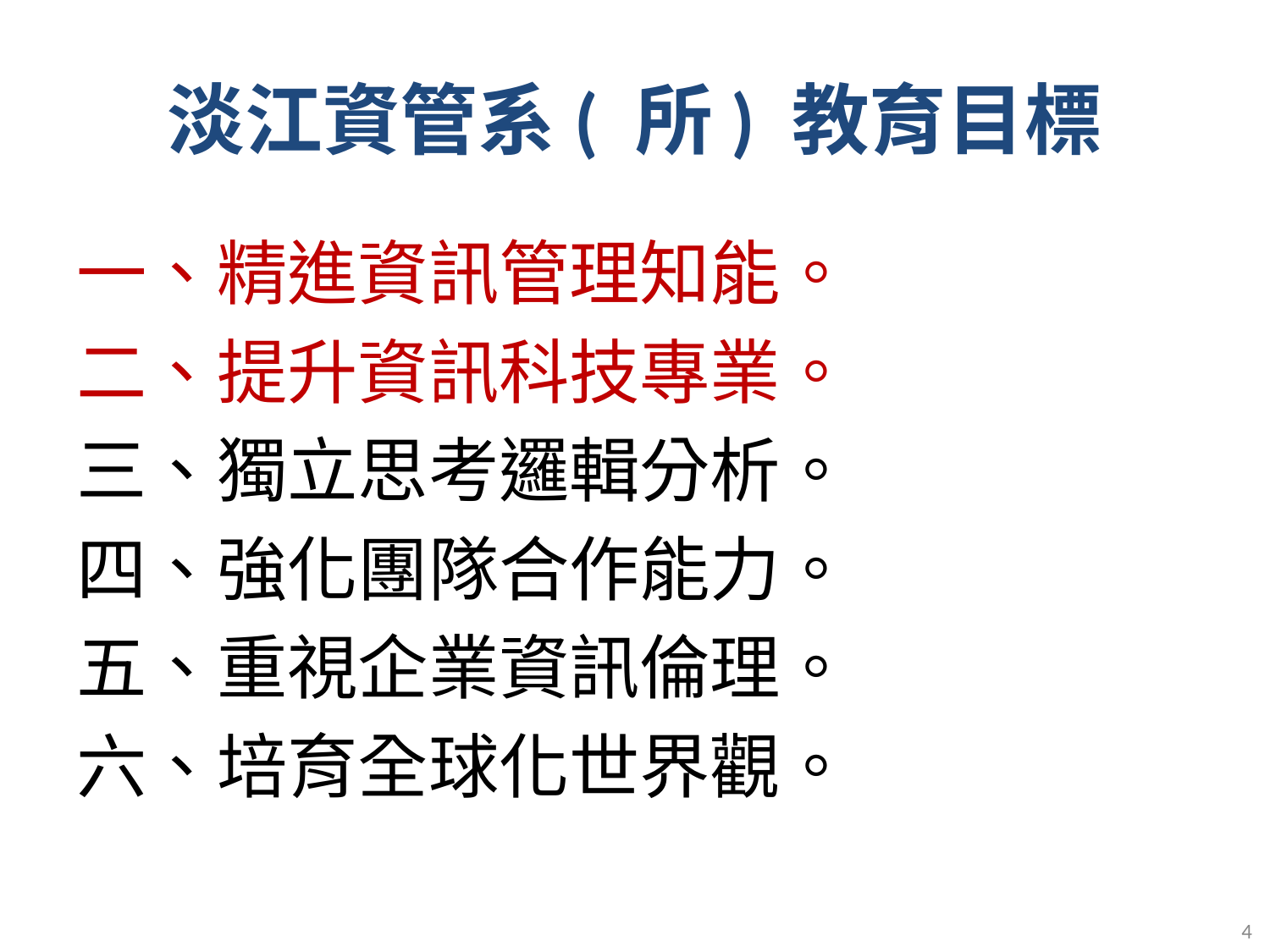

# 淡江資管系( 所) 教育目標
一、精進資訊管理知能。
二、提升資訊科技專業。
三、獨立思考邏輯分析。
四、強化團隊合作能力。
五、重視企業資訊倫理。
六、培育全球化世界觀。
4